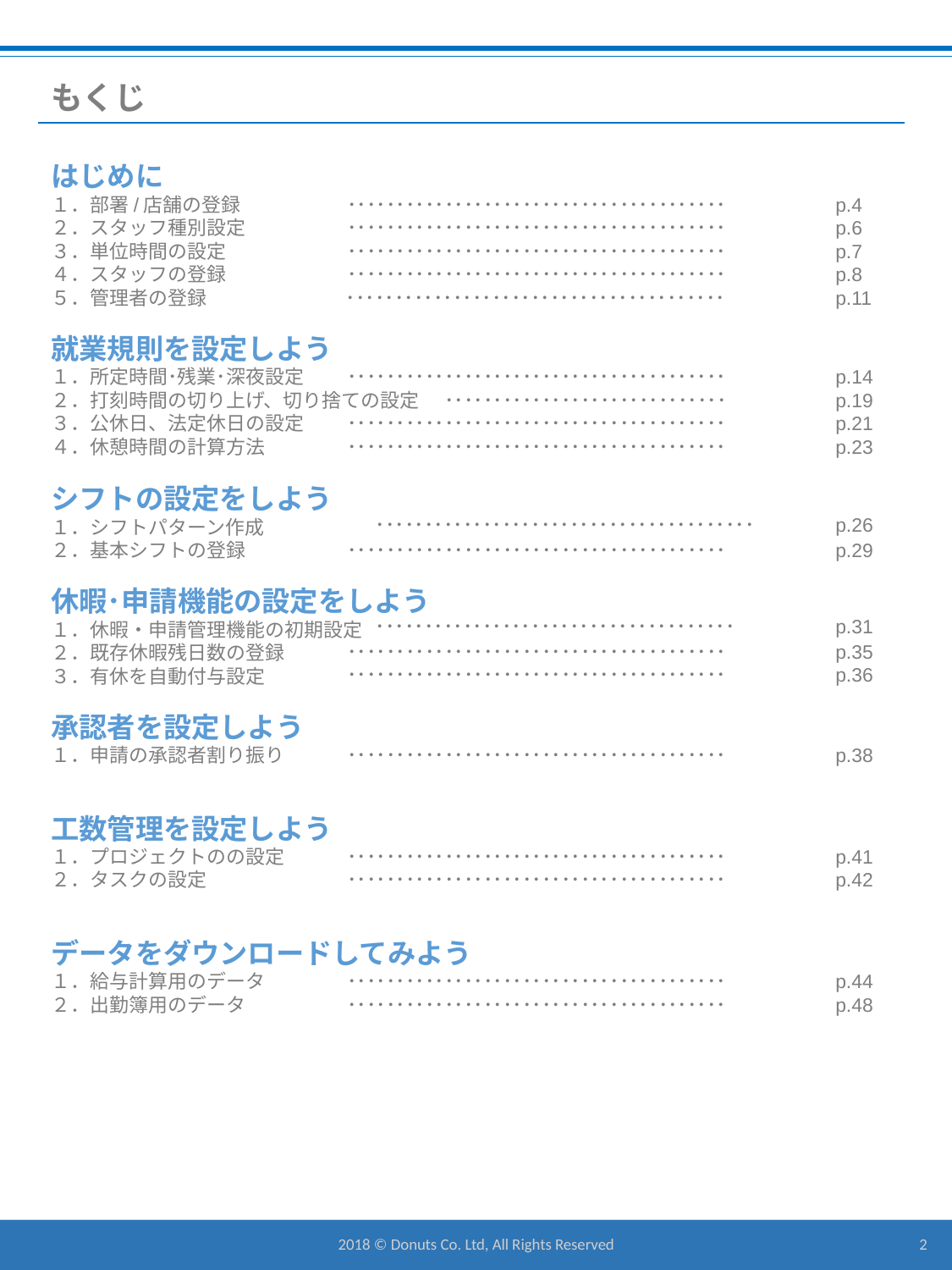

# もくじ
はじめに
１．部署/店舗の登録
２．スタッフ種別設定
３．単位時間の設定
４．スタッフの登録
５．管理者の登録

就業規則を設定しよう
１．所定時間･残業･深夜設定
２．打刻時間の切り上げ、切り捨ての設定
３．公休日、法定休日の設定
４．休憩時間の計算方法

シフトの設定をしよう
１．シフトパターン作成
２．基本シフトの登録

休暇･申請機能の設定をしよう
１．休暇・申請管理機能の初期設定
２．既存休暇残日数の登録
３．有休を自動付与設定

承認者を設定しよう
１．申請の承認者割り振り

工数管理を設定しよう
１．プロジェクトのの設定
２．タスクの設定

データをダウンロードしてみよう
１．給与計算用のデータ
２．出勤簿用のデータ

　･･･････････････････････････････････････	p.4
　･･･････････････････････････････････････	p.6
　･･･････････････････････････････････････	p.7
　･･･････････････････････････････････････	p.8
　･･･････････････････････････････････････	p.11

　･･･････････････････････････････････････	p.14
　　　　　　･････････････････････････････	p.19
　･･･････････････････････････････････････	p.21
　･･･････････････････････････････････････	p.23

　　･･･････････････････････････････････････	p.26
　･･･････････････････････････････････････	p.29

　　･････････････････････････････････････	p.31
　･･･････････････････････････････････････	p.35
　･･･････････････････････････････････････	p.36

　･･･････････････････････････････････････	p.38

　･･･････････････････････････････････････	p.41
　･･･････････････････････････････････････	p.42

　･･･････････････････････････････････････	p.44
　･･･････････････････････････････････････	p.48

2018 © Donuts Co. Ltd, All Rights Reserved
2